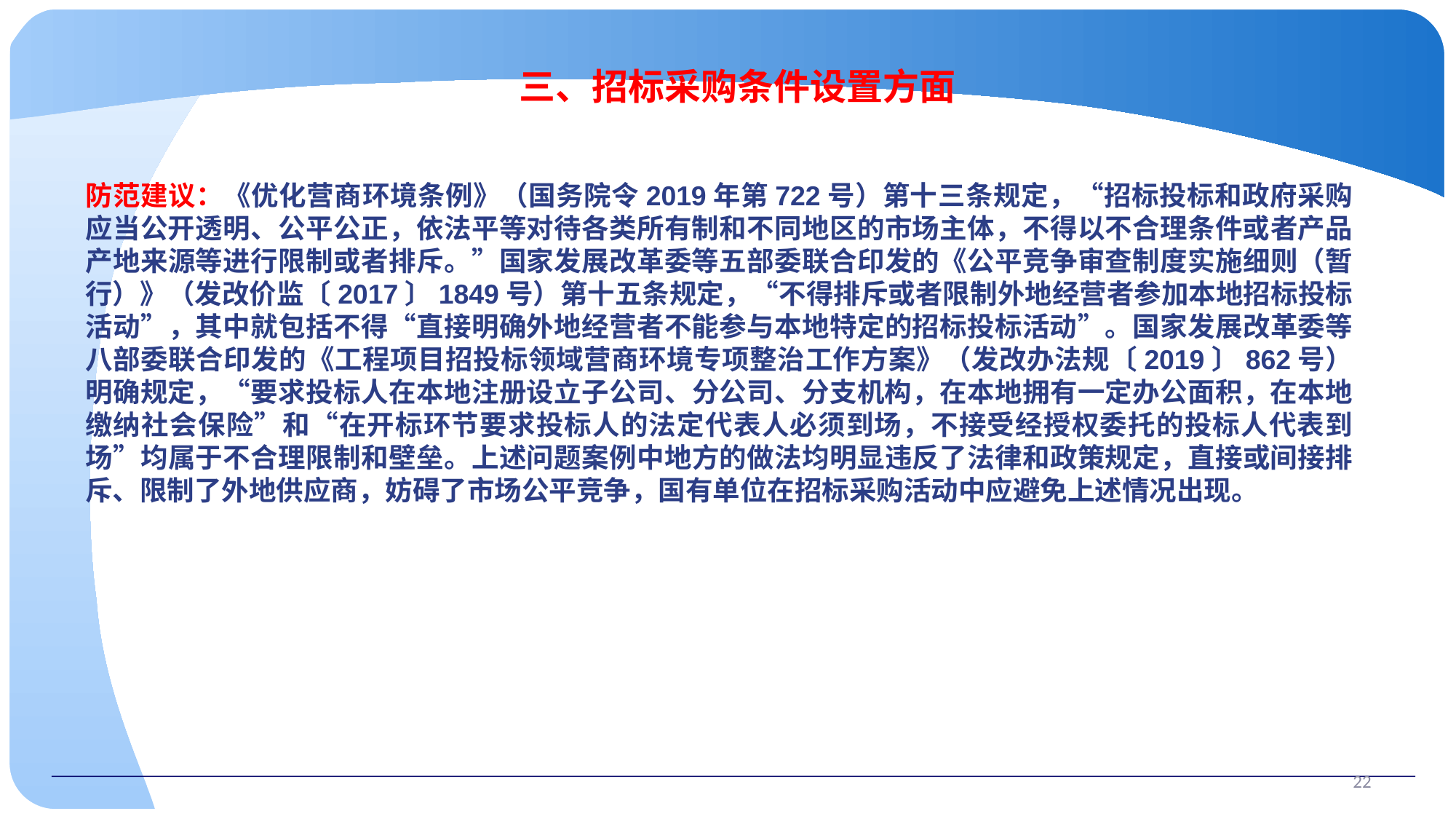

三、招标采购条件设置方面

防范建议：《优化营商环境条例》（国务院令2019年第722号）第十三条规定，“招标投标和政府采购应当公开透明、公平公正，依法平等对待各类所有制和不同地区的市场主体，不得以不合理条件或者产品产地来源等进行限制或者排斥。”国家发展改革委等五部委联合印发的《公平竞争审查制度实施细则（暂行）》（发改价监〔2017〕1849号）第十五条规定，“不得排斥或者限制外地经营者参加本地招标投标活动”，其中就包括不得“直接明确外地经营者不能参与本地特定的招标投标活动”。国家发展改革委等八部委联合印发的《工程项目招投标领域营商环境专项整治工作方案》（发改办法规〔2019〕862号）明确规定，“要求投标人在本地注册设立子公司、分公司、分支机构，在本地拥有一定办公面积，在本地缴纳社会保险”和“在开标环节要求投标人的法定代表人必须到场，不接受经授权委托的投标人代表到场”均属于不合理限制和壁垒。上述问题案例中地方的做法均明显违反了法律和政策规定，直接或间接排斥、限制了外地供应商，妨碍了市场公平竞争，国有单位在招标采购活动中应避免上述情况出现。
22